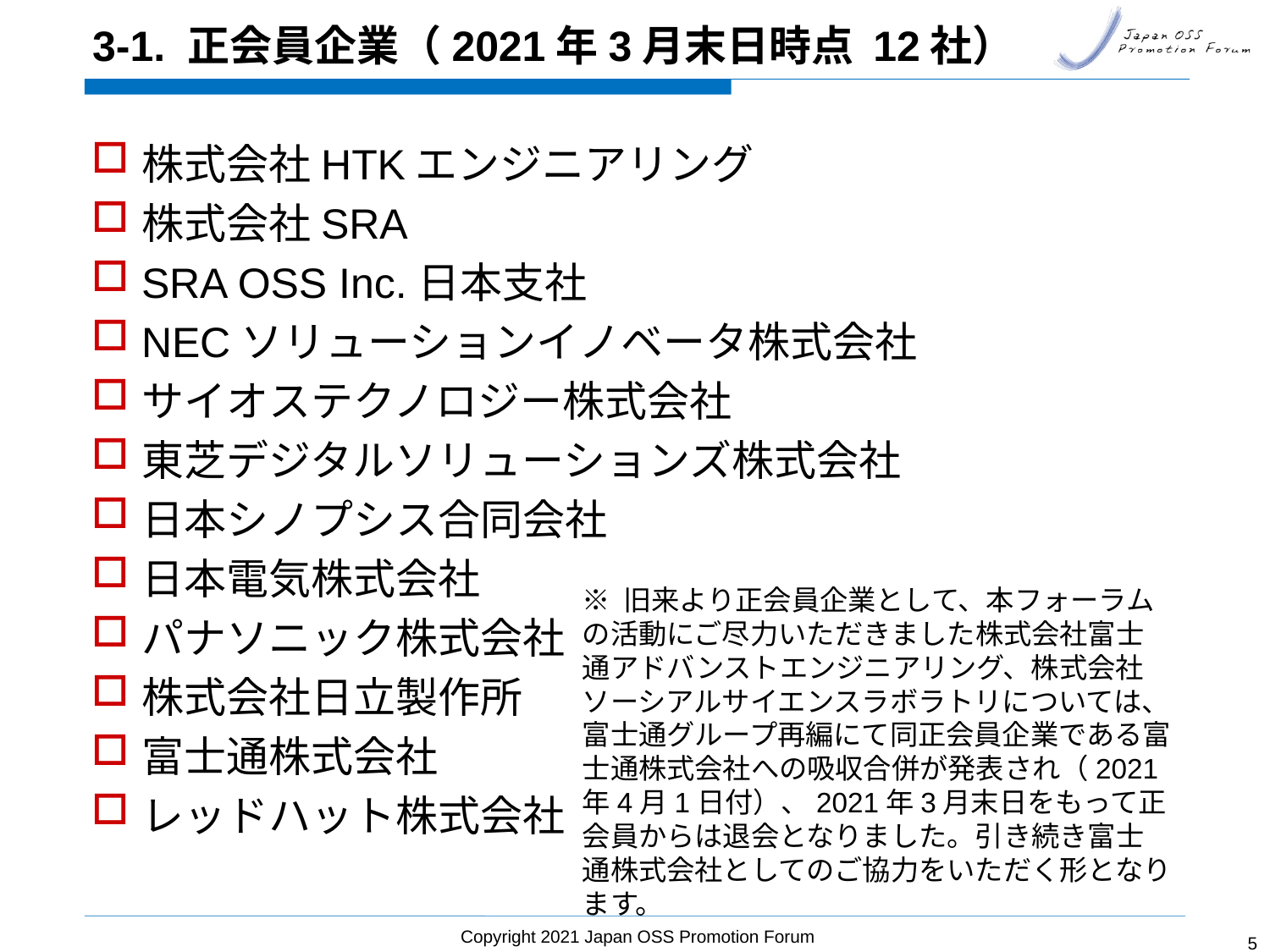

# 3-1. 正会員企業（2021年3月末日時点 12社）
株式会社HTKエンジニアリング
株式会社SRA
SRA OSS Inc.日本支社
NECソリューションイノベータ株式会社
サイオステクノロジー株式会社
東芝デジタルソリューションズ株式会社
日本シノプシス合同会社
日本電気株式会社
パナソニック株式会社
株式会社日立製作所
富士通株式会社
レッドハット株式会社

※ 旧来より正会員企業として、本フォーラムの活動にご尽力いただきました株式会社富士通アドバンストエンジニアリング、株式会社ソーシアルサイエンスラボラトリについては、富士通グループ再編にて同正会員企業である富士通株式会社への吸収合併が発表され（2021年4月1日付）、2021年3月末日をもって正会員からは退会となりました。引き続き富士通株式会社としてのご協力をいただく形となります。
Copyright 2021 Japan OSS Promotion Forum
5